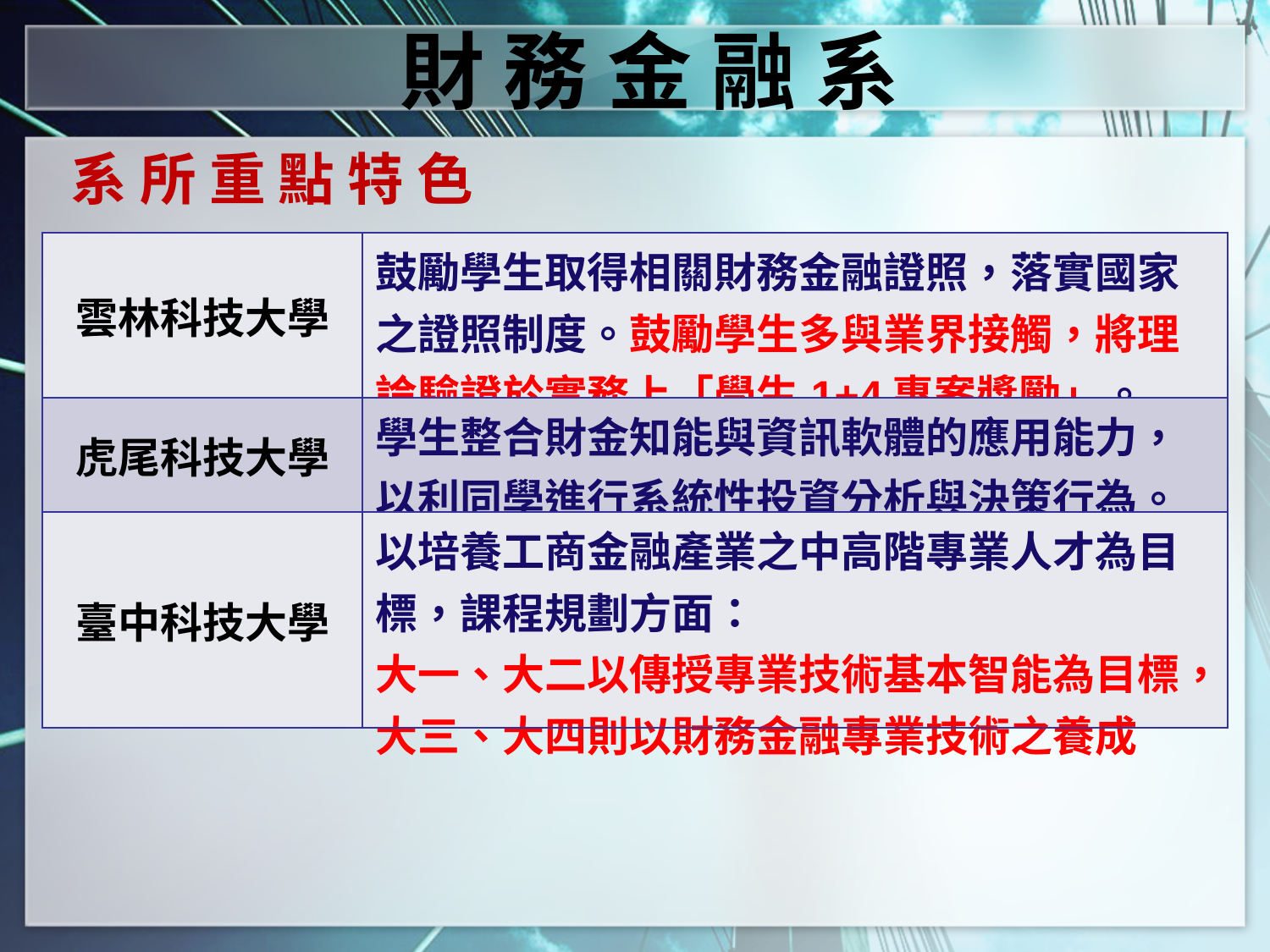

財 務 金 融 系
系 所 重 點 特 色
| 雲林科技大學 | 鼓勵學生取得相關財務金融證照，落實國家之證照制度。鼓勵學生多與業界接觸，將理論驗證於實務上「學生1+4專案獎勵」。 |
| --- | --- |
| 虎尾科技大學 | 學生整合財金知能與資訊軟體的應用能力，以利同學進行系統性投資分析與決策行為。 |
| 臺中科技大學 | 以培養工商金融產業之中高階專業人才為目標，課程規劃方面： 大一、大二以傳授專業技術基本智能為目標，大三、大四則以財務金融專業技術之養成 |